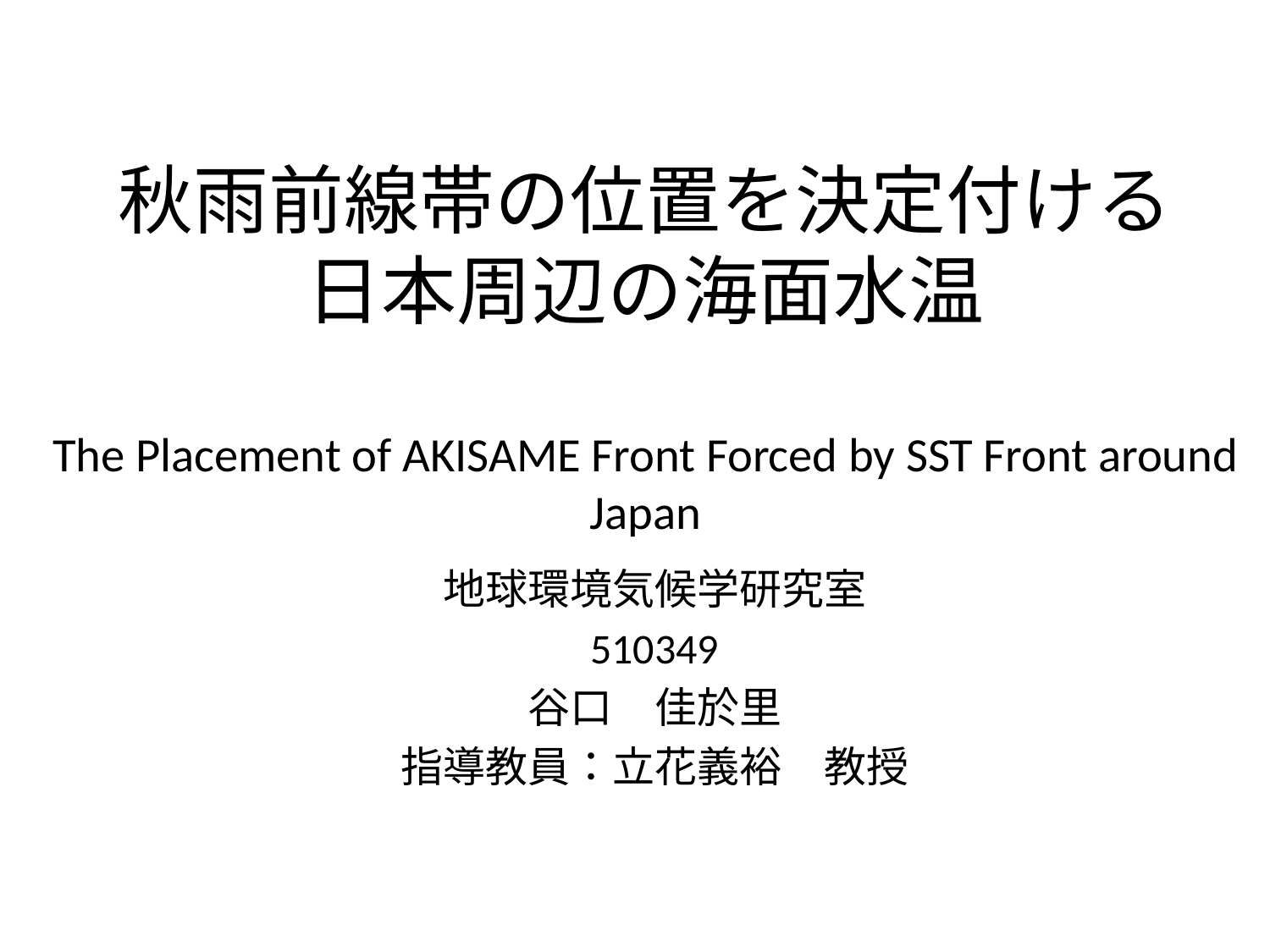

# 秋雨前線帯の位置を決定付ける 日本周辺の海面水温 The Placement of AKISAME Front Forced by SST Front around Japan
地球環境気候学研究室
510349
谷口　佳於里
指導教員：立花義裕　教授